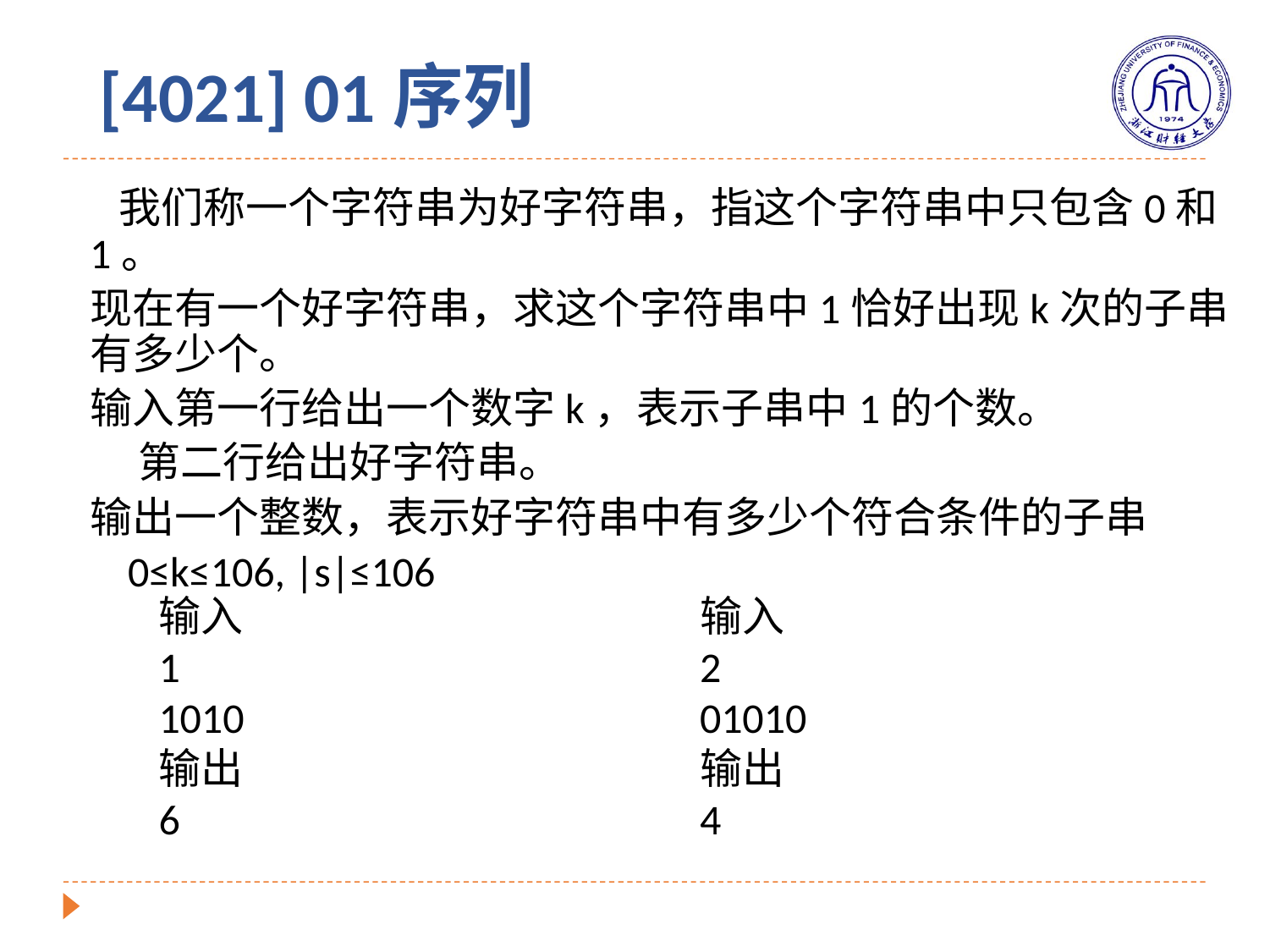

# [4021] 01序列
  我们称一个字符串为好字符串，指这个字符串中只包含0和1。
现在有一个好字符串，求这个字符串中1恰好出现k次的子串有多少个。
输入第一行给出一个数字k，表示子串中1的个数。
    第二行给出好字符串。
输出一个整数，表示好字符串中有多少个符合条件的子串
    0≤k≤106, |s|≤106

输入
1
1010
输出
6

输入
2
01010
输出
4